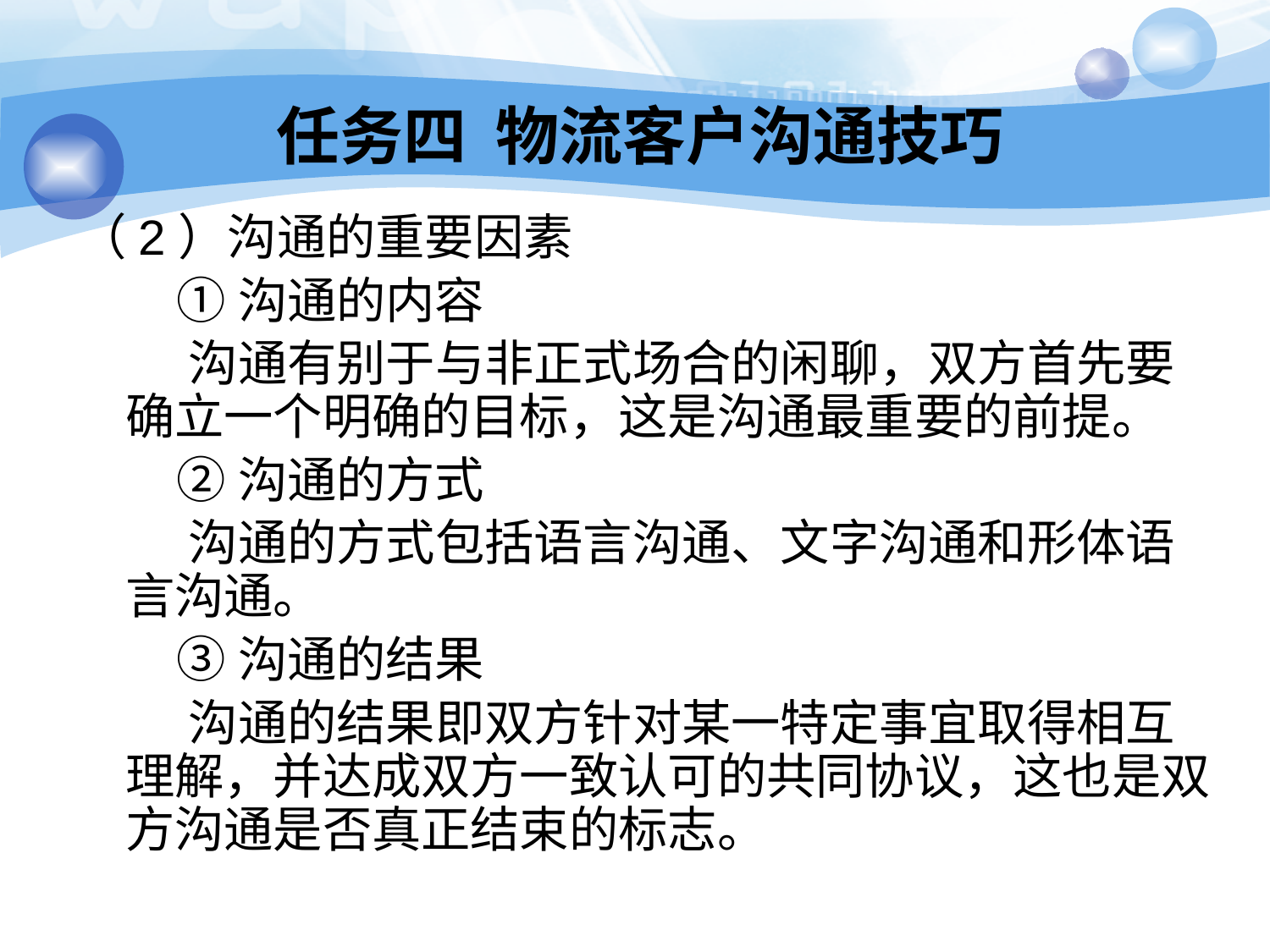

# 任务四  物流客户沟通技巧
（2）沟通的重要因素
         ①沟通的内容
         沟通有别于与非正式场合的闲聊，双方首先要确立一个明确的目标，这是沟通最重要的前提。
         ②沟通的方式
         沟通的方式包括语言沟通、文字沟通和形体语言沟通。
         ③沟通的结果
         沟通的结果即双方针对某一特定事宜取得相互理解，并达成双方一致认可的共同协议，这也是双方沟通是否真正结束的标志。